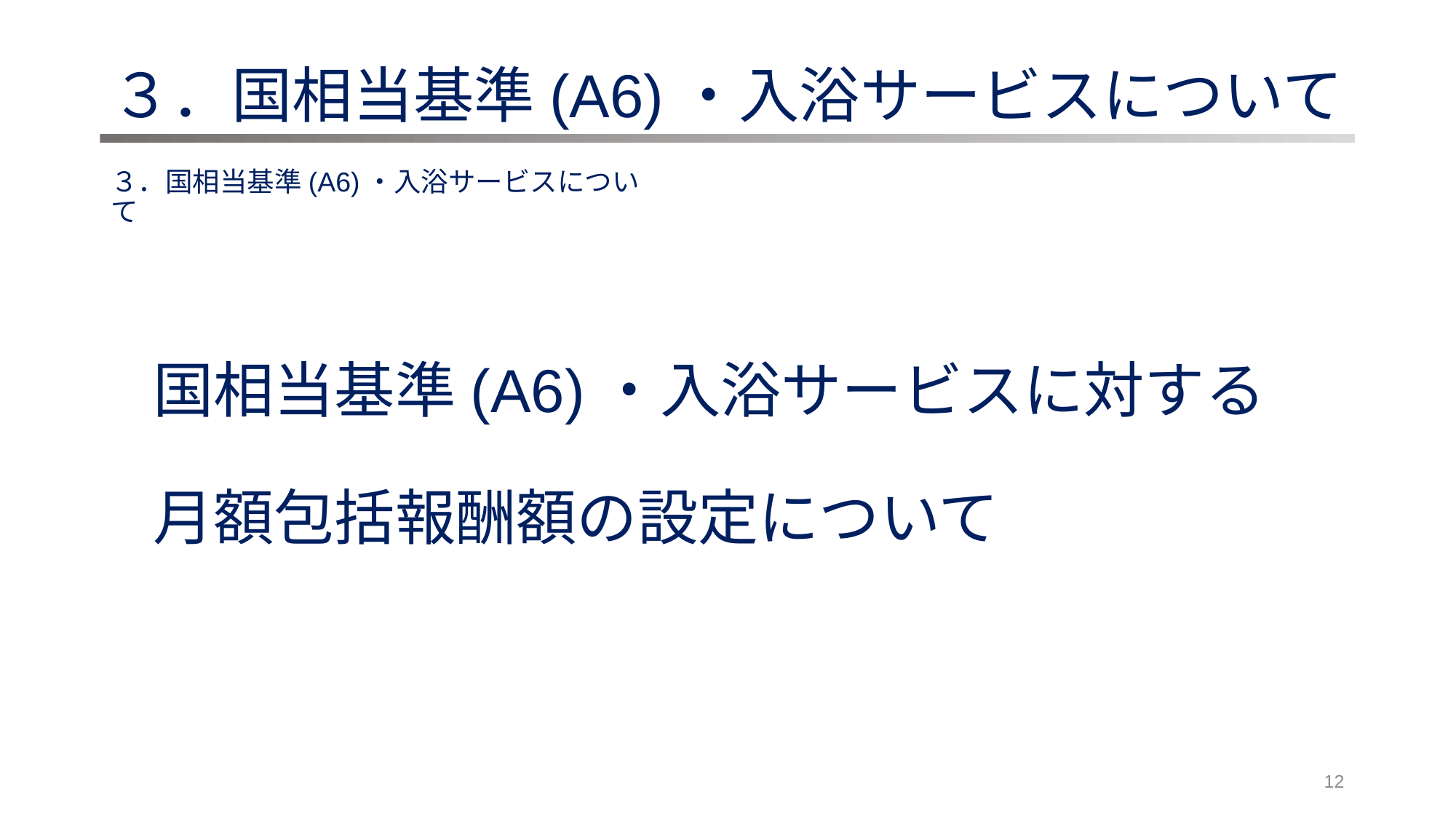

# ３．国相当基準(A6)・入浴サービスについて

３．国相当基準(A6)・入浴サービスについて
国相当基準(A6)・入浴サービスに対する
月額包括報酬額の設定について
12